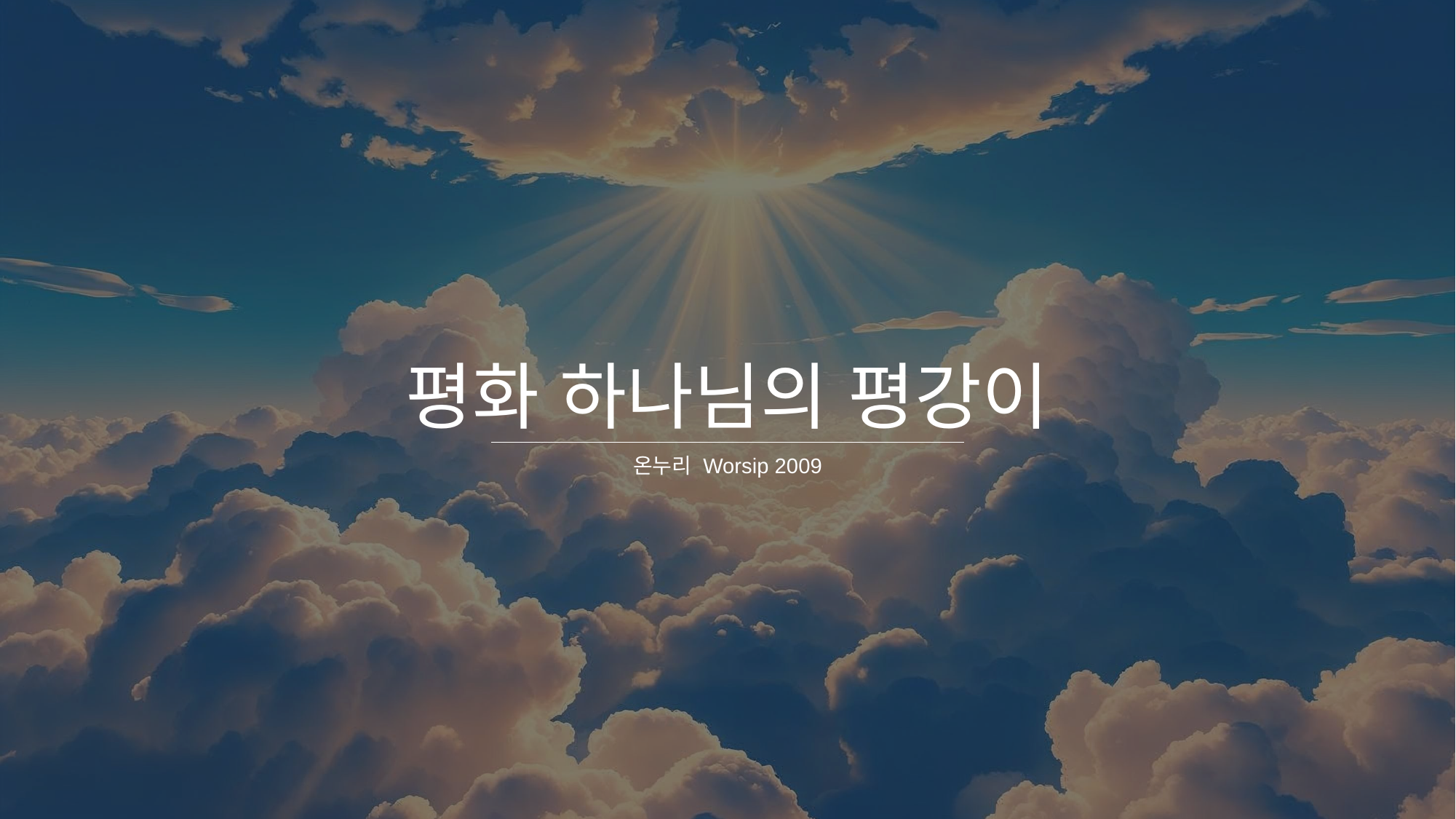

# 평화 하나님의 평강이
온누리 Worsip 2009